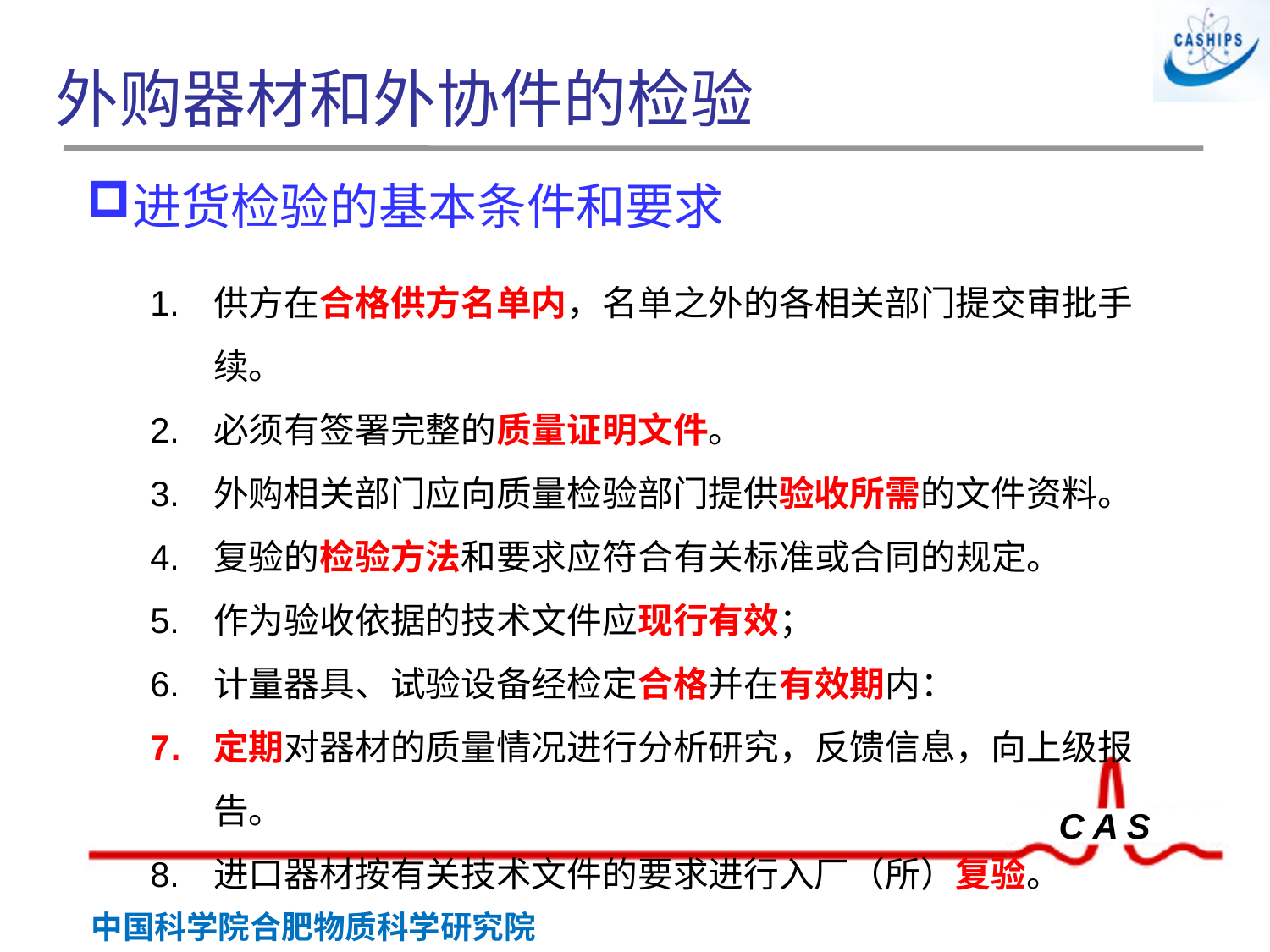

# 外购器材和外协件的检验
进货检验的基本条件和要求

供方在合格供方名单内，名单之外的各相关部门提交审批手续。
必须有签署完整的质量证明文件。
外购相关部门应向质量检验部门提供验收所需的文件资料。
复验的检验方法和要求应符合有关标准或合同的规定。
作为验收依据的技术文件应现行有效；
计量器具、试验设备经检定合格并在有效期内：
定期对器材的质量情况进行分析研究，反馈信息，向上级报告。
进口器材按有关技术文件的要求进行入厂（所）复验。

  胶印章
钢印章
封印章